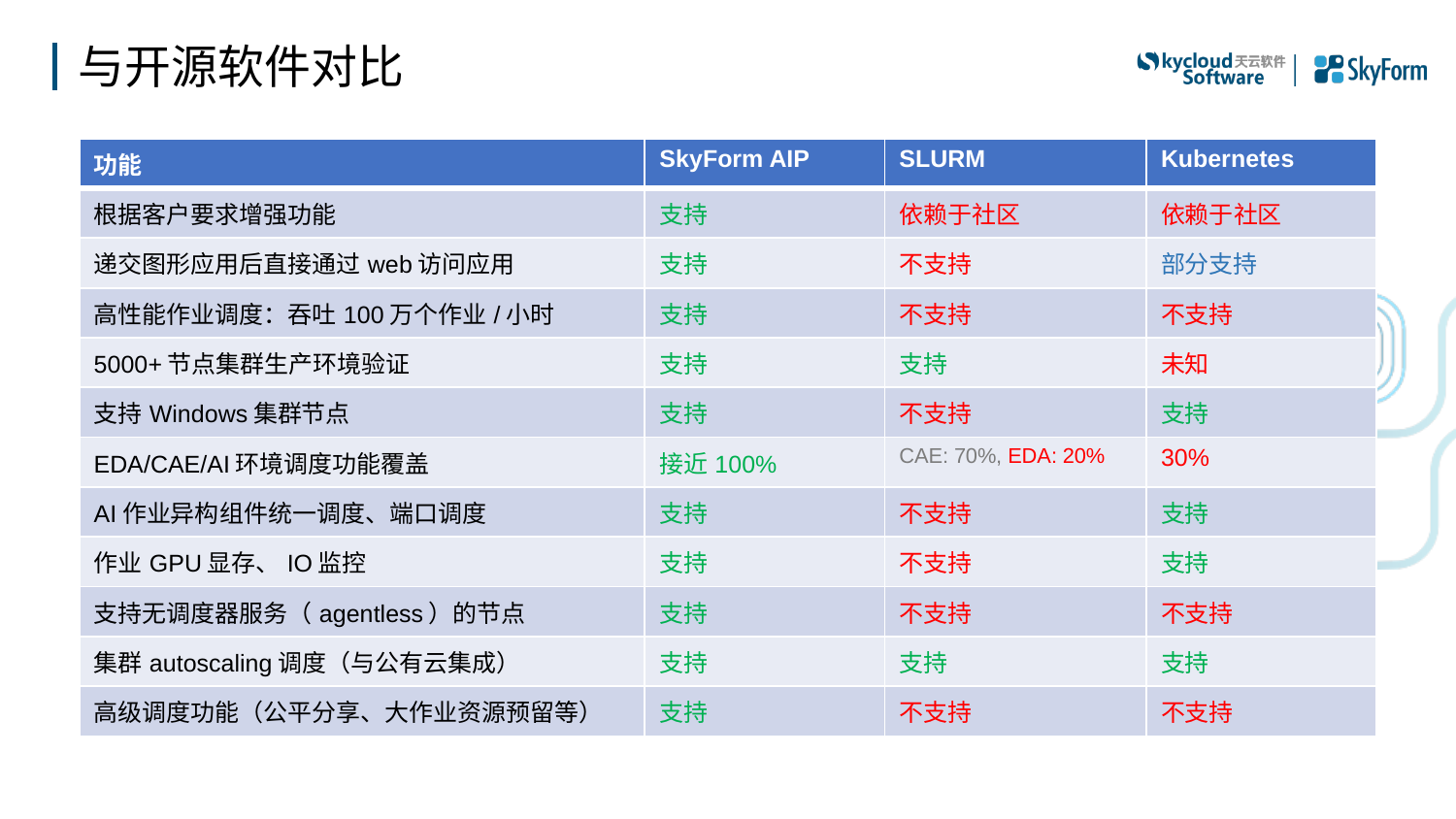

# 与开源软件对比
| 功能 | SkyForm AIP | SLURM | Kubernetes |
| --- | --- | --- | --- |
| 根据客户要求增强功能 | 支持 | 依赖于社区 | 依赖于社区 |
| 递交图形应用后直接通过web访问应用 | 支持 | 不支持 | 部分支持 |
| 高性能作业调度：吞吐100万个作业/小时 | 支持 | 不支持 | 不支持 |
| 5000+节点集群生产环境验证 | 支持 | 支持 | 未知 |
| 支持Windows集群节点 | 支持 | 不支持 | 支持 |
| EDA/CAE/AI环境调度功能覆盖 | 接近100% | CAE: 70%, EDA: 20% | 30% |
| AI作业异构组件统一调度、端口调度 | 支持 | 不支持 | 支持 |
| 作业GPU显存、IO监控 | 支持 | 不支持 | 支持 |
| 支持无调度器服务（agentless）的节点 | 支持 | 不支持 | 不支持 |
| 集群autoscaling调度（与公有云集成） | 支持 | 支持 | 支持 |
| 高级调度功能（公平分享、大作业资源预留等） | 支持 | 不支持 | 不支持 |